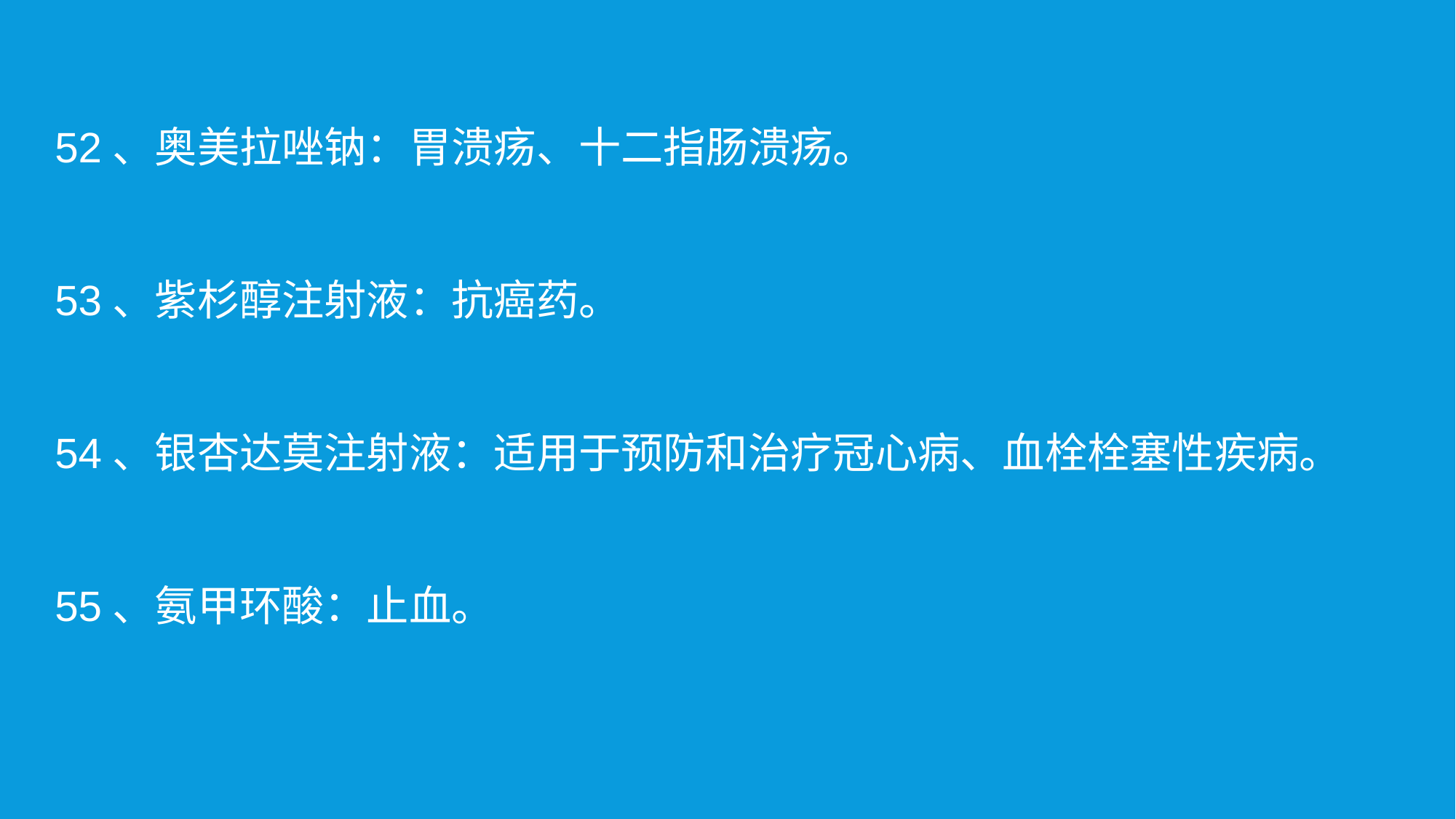

52、奥美拉唑钠：胃溃疡、十二指肠溃疡。

53、紫杉醇注射液：抗癌药。

54、银杏达莫注射液：适用于预防和治疗冠心病、血栓栓塞性疾病。

55、氨甲环酸：止血。